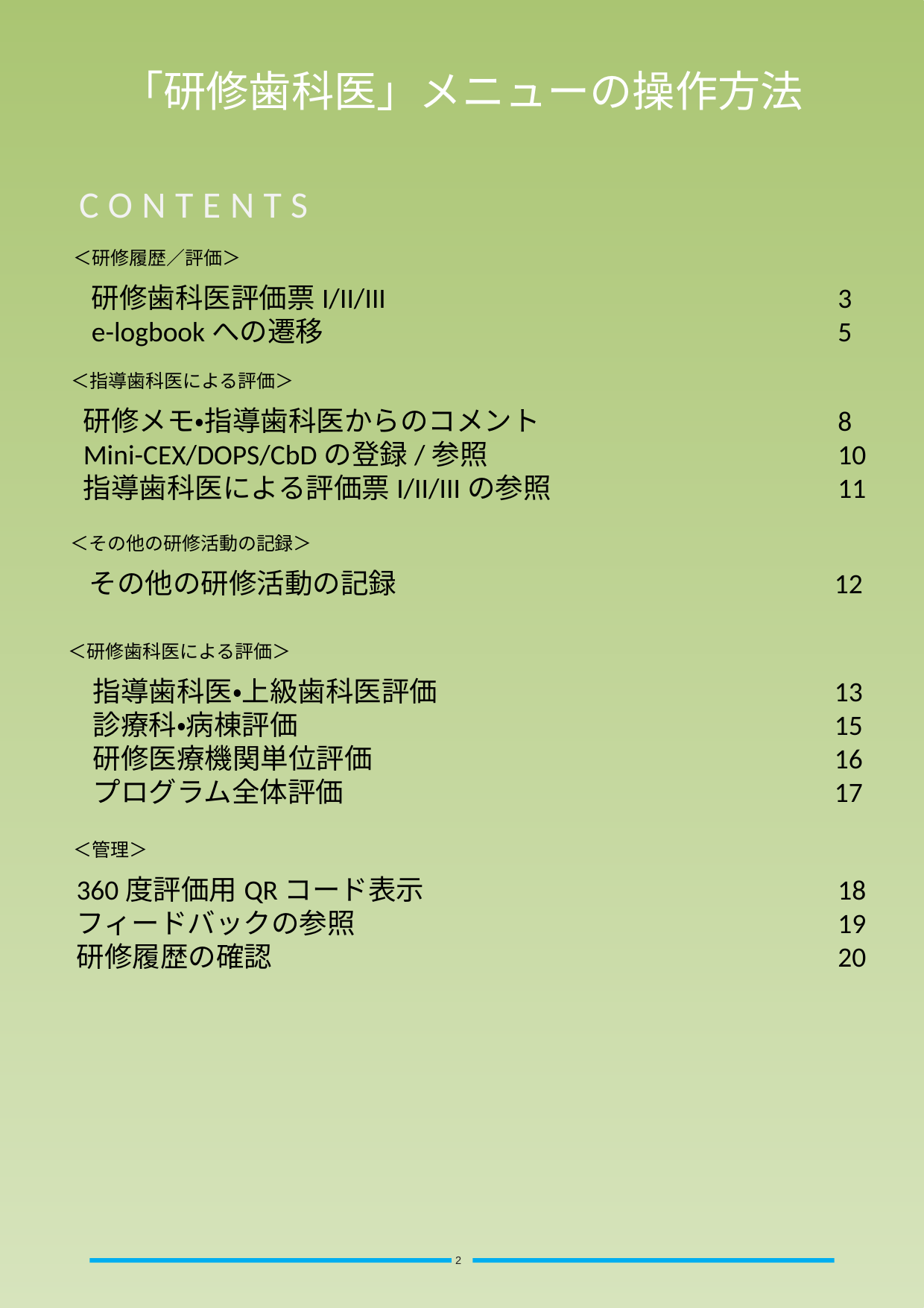

# 「研修歯科医」メニューの操作方法
CONTENTS
＜研修履歴／評価＞
研修歯科医評価票I/II/III
e-logbookへの遷移
3
5
＜指導歯科医による評価＞
研修メモ・指導歯科医からのコメント
Mini-CEX/DOPS/CbDの登録/参照
指導歯科医による評価票I/II/IIIの参照
8
10
11
＜その他の研修活動の記録＞
その他の研修活動の記録
12
＜研修歯科医による評価＞
指導歯科医・上級歯科医評価
診療科・病棟評価
研修医療機関単位評価
プログラム全体評価
13
15
16
17
＜管理＞
360度評価用QRコード表示
フィードバックの参照
研修履歴の確認
18
19
20
2